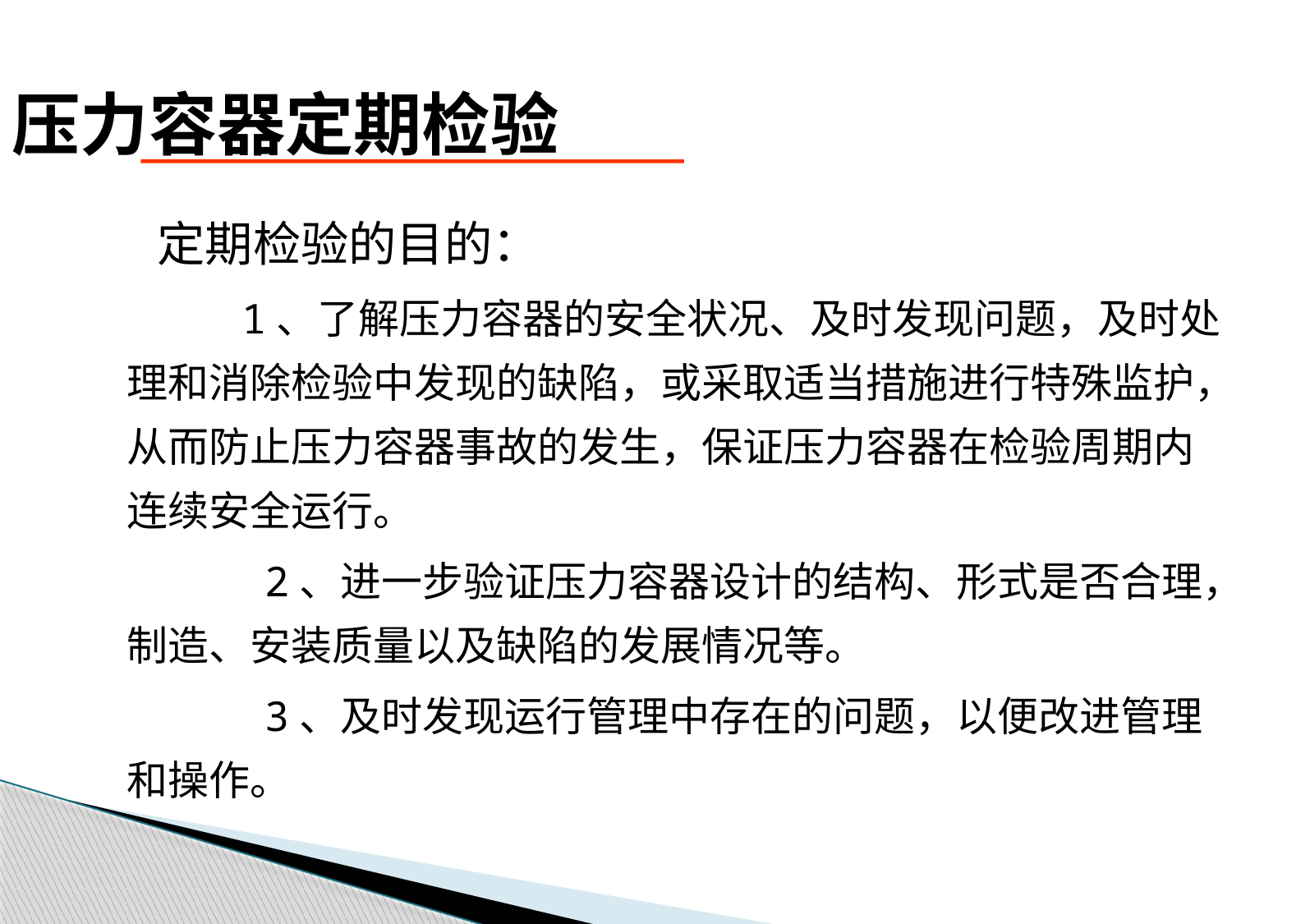

# 压力容器定期检验

     定期检验的目的：
             1、了解压力容器的安全状况、及时发现问题，及时处理和消除检验中发现的缺陷，或采取适当措施进行特殊监护，从而防止压力容器事故的发生，保证压力容器在检验周期内连续安全运行。
       2、进一步验证压力容器设计的结构、形式是否合理，制造、安装质量以及缺陷的发展情况等。
       3、及时发现运行管理中存在的问题，以便改进管理和操作。